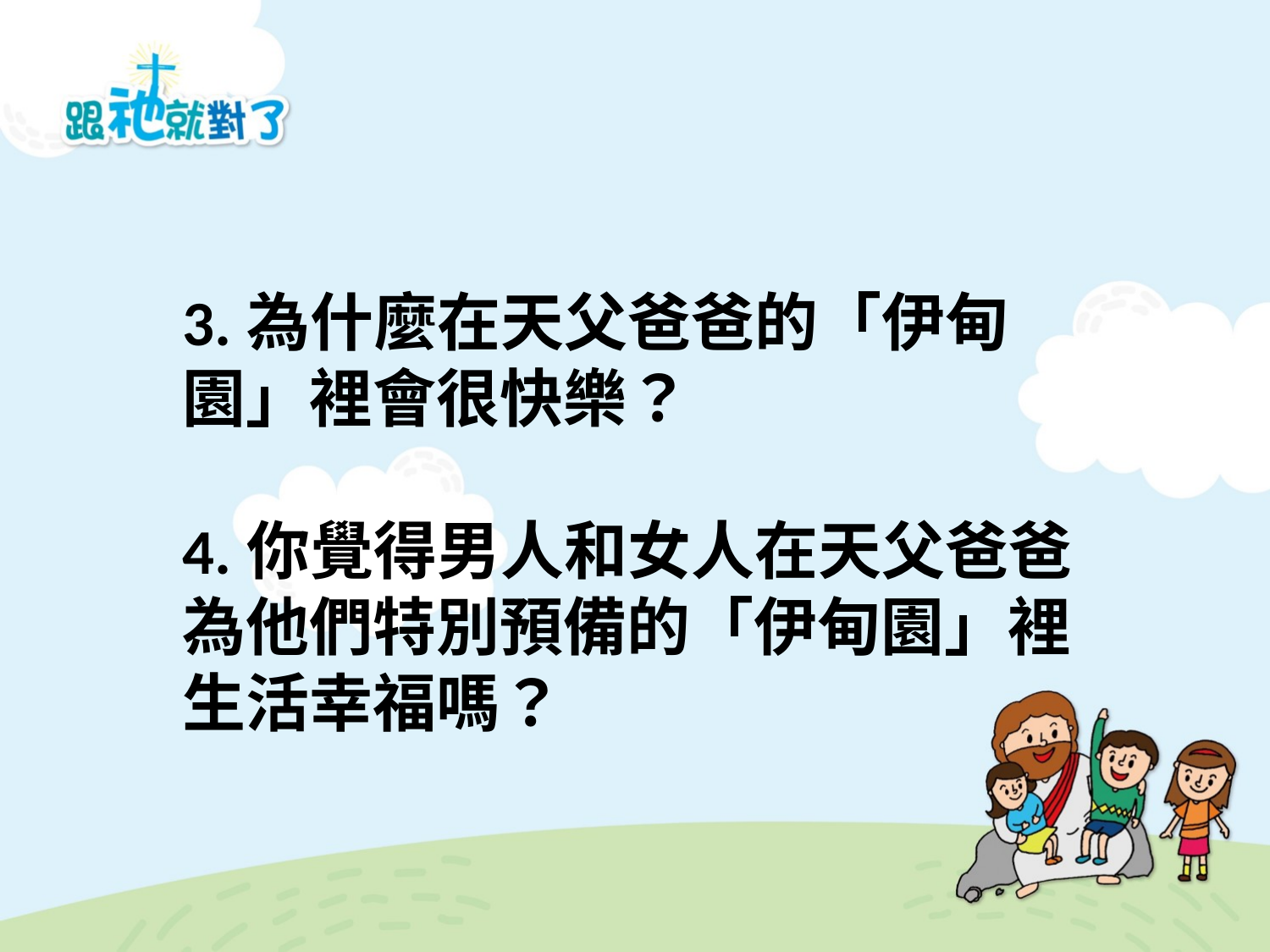

3.為什麼在天父爸爸的「伊甸園」裡會很快樂？

4.你覺得男人和女人在天父爸爸為他們特別預備的「伊甸園」裡生活幸福嗎？